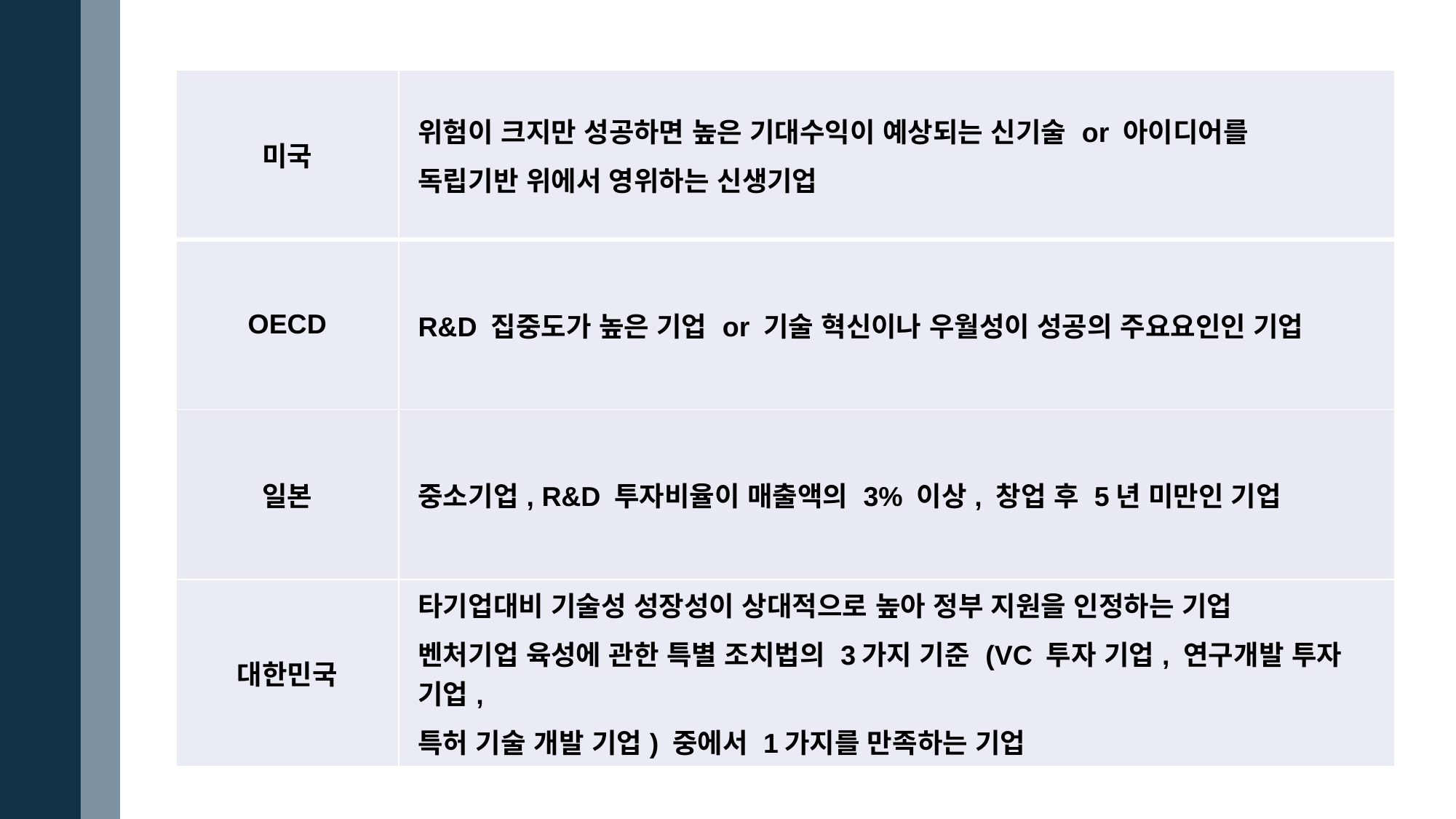

| 미국 | 위험이 크지만 성공하면 높은 기대수익이 예상되는 신기술 or 아이디어를 독립기반 위에서 영위하는 신생기업 |
| --- | --- |
| OECD | R&D 집중도가 높은 기업 or 기술 혁신이나 우월성이 성공의 주요요인인 기업 |
| 일본 | 중소기업, R&D 투자비율이 매출액의 3% 이상, 창업 후 5년 미만인 기업 |
| 대한민국 | 타기업대비 기술성 성장성이 상대적으로 높아 정부 지원을 인정하는 기업 벤처기업 육성에 관한 특별 조치법의 3가지 기준 (VC 투자 기업, 연구개발 투자 기업, 특허 기술 개발 기업) 중에서 1가지를 만족하는 기업 |